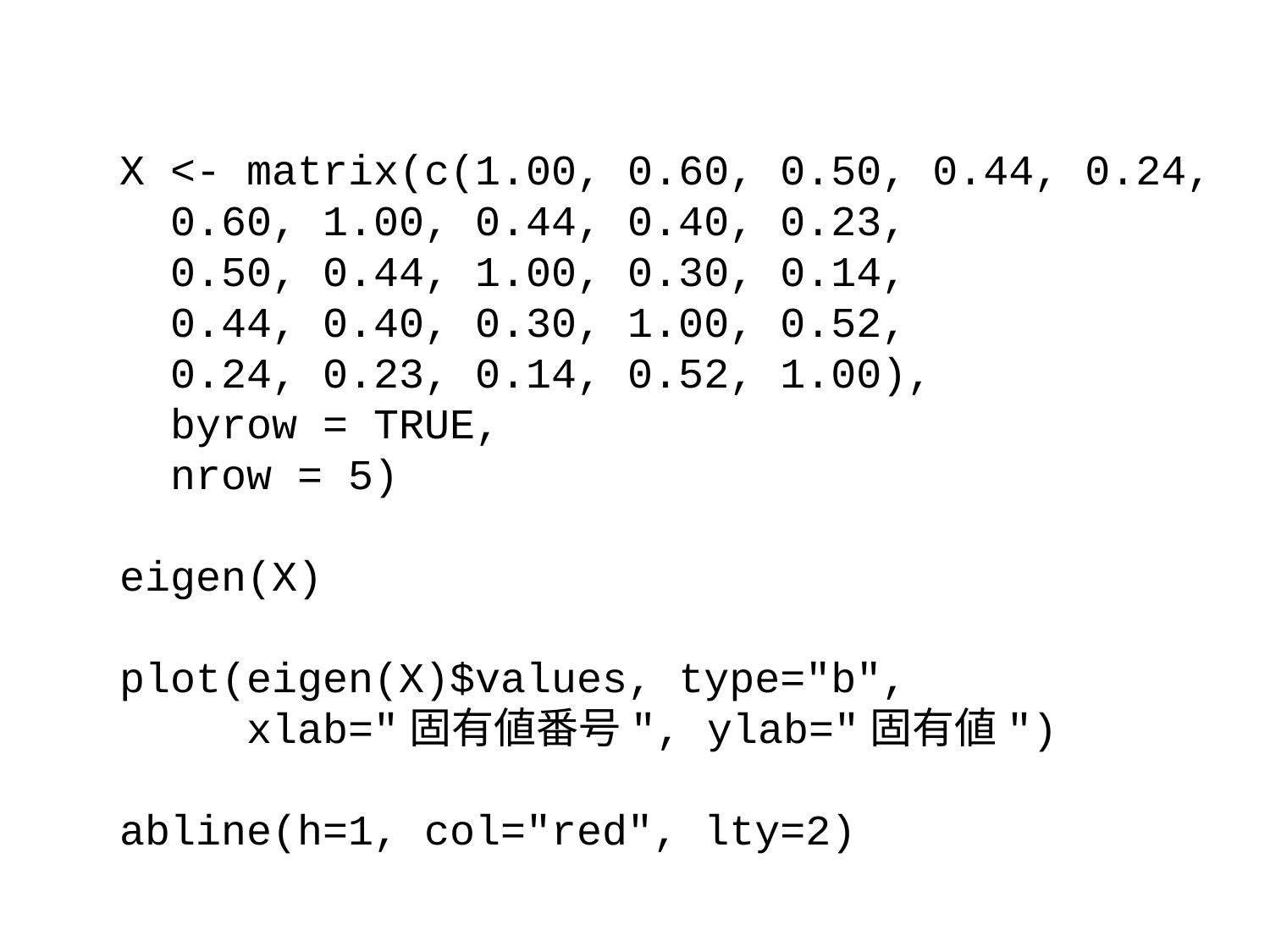

X <- matrix(c(1.00, 0.60, 0.50, 0.44, 0.24,
  0.60, 1.00, 0.44, 0.40, 0.23,
  0.50, 0.44, 1.00, 0.30, 0.14,
  0.44, 0.40, 0.30, 1.00, 0.52,
  0.24, 0.23, 0.14, 0.52, 1.00),
  byrow = TRUE,
  nrow = 5)

eigen(X)

plot(eigen(X)$values, type="b",
     xlab="固有値番号", ylab="固有値")

abline(h=1, col="red", lty=2)